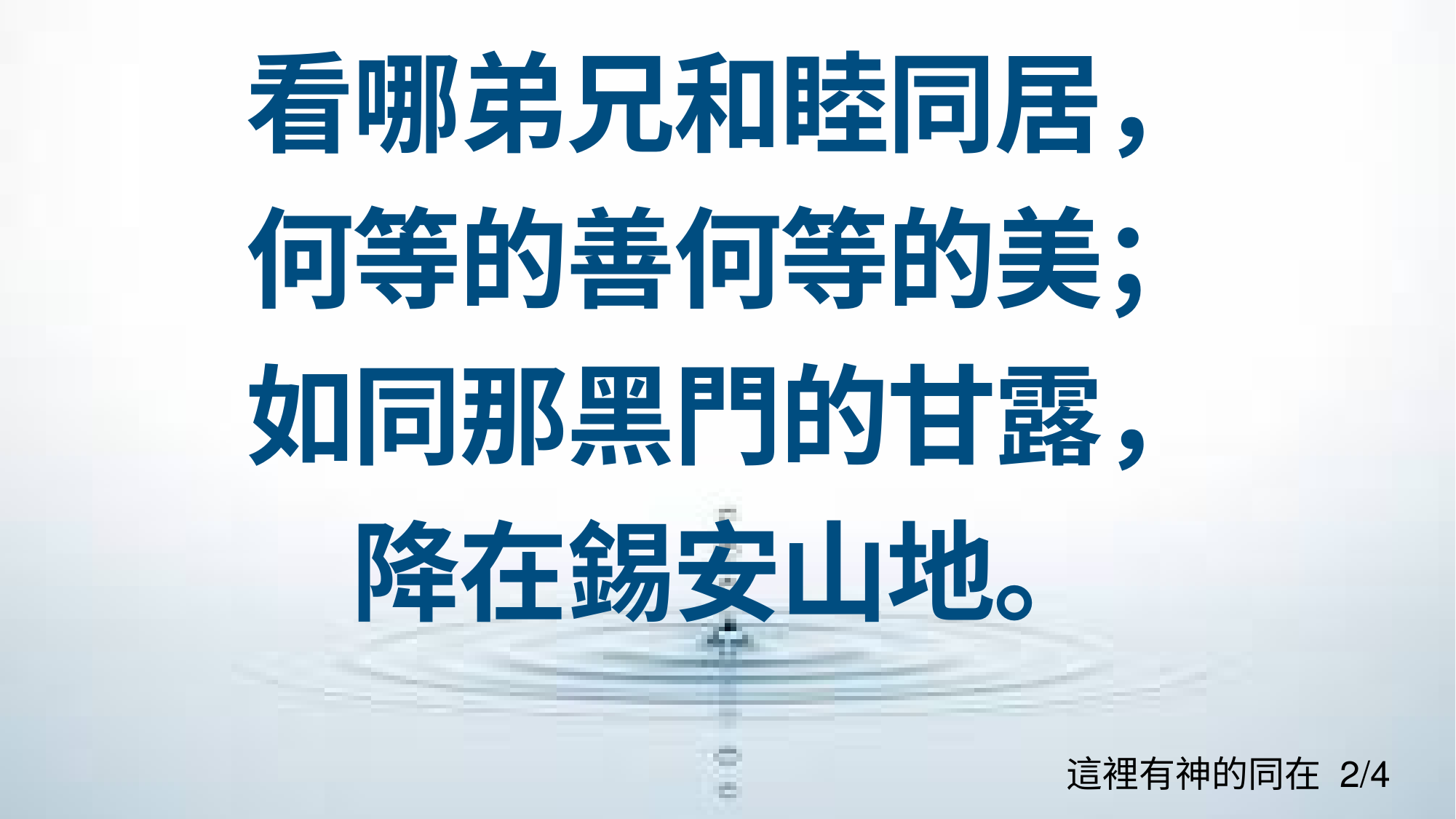

看哪弟兄和睦同居，
何等的善何等的美；
如同那黑門的甘露，
降在錫安山地。
這裡有神的同在 2/4